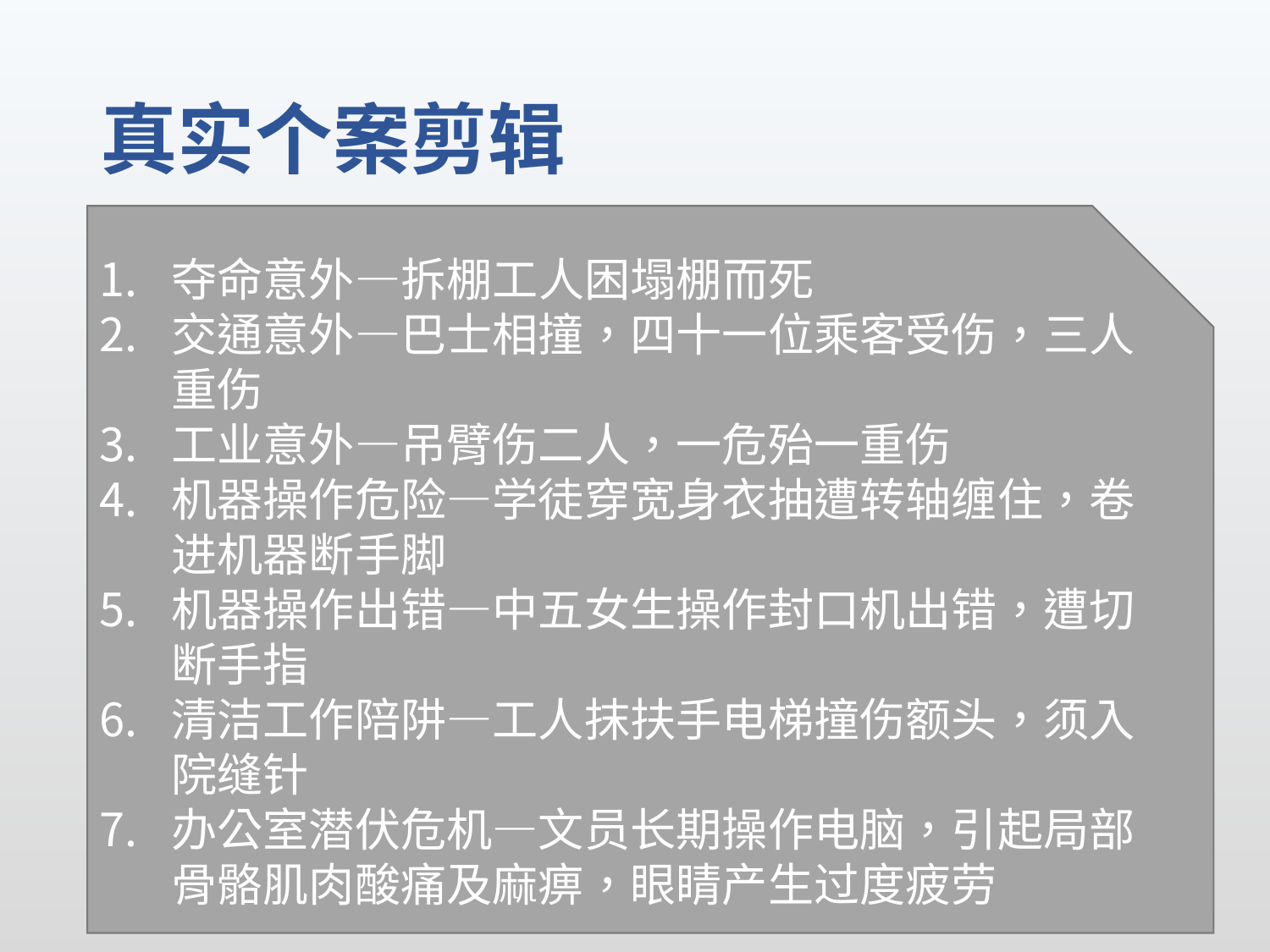

# 真实个案剪辑
夺命意外—拆棚工人困塌棚而死
交通意外—巴士相撞，四十一位乘客受伤，三人重伤
工业意外—吊臂伤二人，一危殆一重伤
机器操作危险—学徒穿宽身衣抽遭转轴缠住，卷进机器断手脚
机器操作出错—中五女生操作封口机出错，遭切断手指
清洁工作陪阱—工人抹扶手电梯撞伤额头，须入院缝针
办公室潜伏危机—文员长期操作电脑，引起局部骨骼肌肉酸痛及麻痹，眼睛产生过度疲劳

4